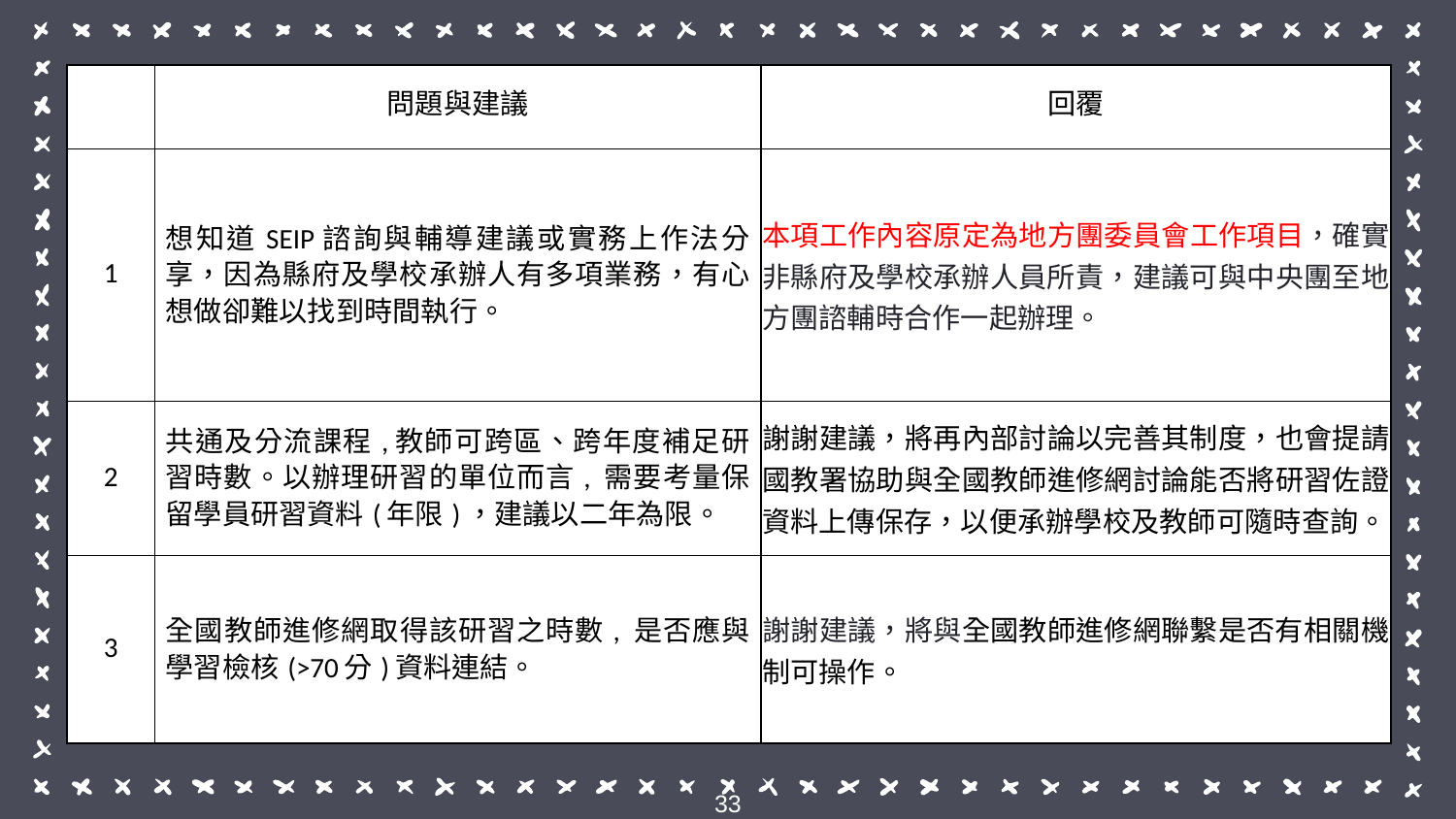

|  | 問題與建議 | 回覆 |
| --- | --- | --- |
| 1 | 想知道SEIP諮詢與輔導建議或實務上作法分享，因為縣府及學校承辦人有多項業務，有心想做卻難以找到時間執行。 | 本項工作內容原定為地方團委員會工作項目，確實非縣府及學校承辦人員所責，建議可與中央團至地方團諮輔時合作一起辦理。 |
| 2 | 共通及分流課程,教師可跨區、跨年度補足研習時數。以辦理研習的單位而言, 需要考量保留學員研習資料(年限)，建議以二年為限。 | 謝謝建議，將再內部討論以完善其制度，也會提請國教署協助與全國教師進修網討論能否將研習佐證資料上傳保存，以便承辦學校及教師可隨時查詢。 |
| 3 | 全國教師進修網取得該研習之時數, 是否應與學習檢核(>70分)資料連結。 | 謝謝建議，將與全國教師進修網聯繫是否有相關機制可操作。 |
33